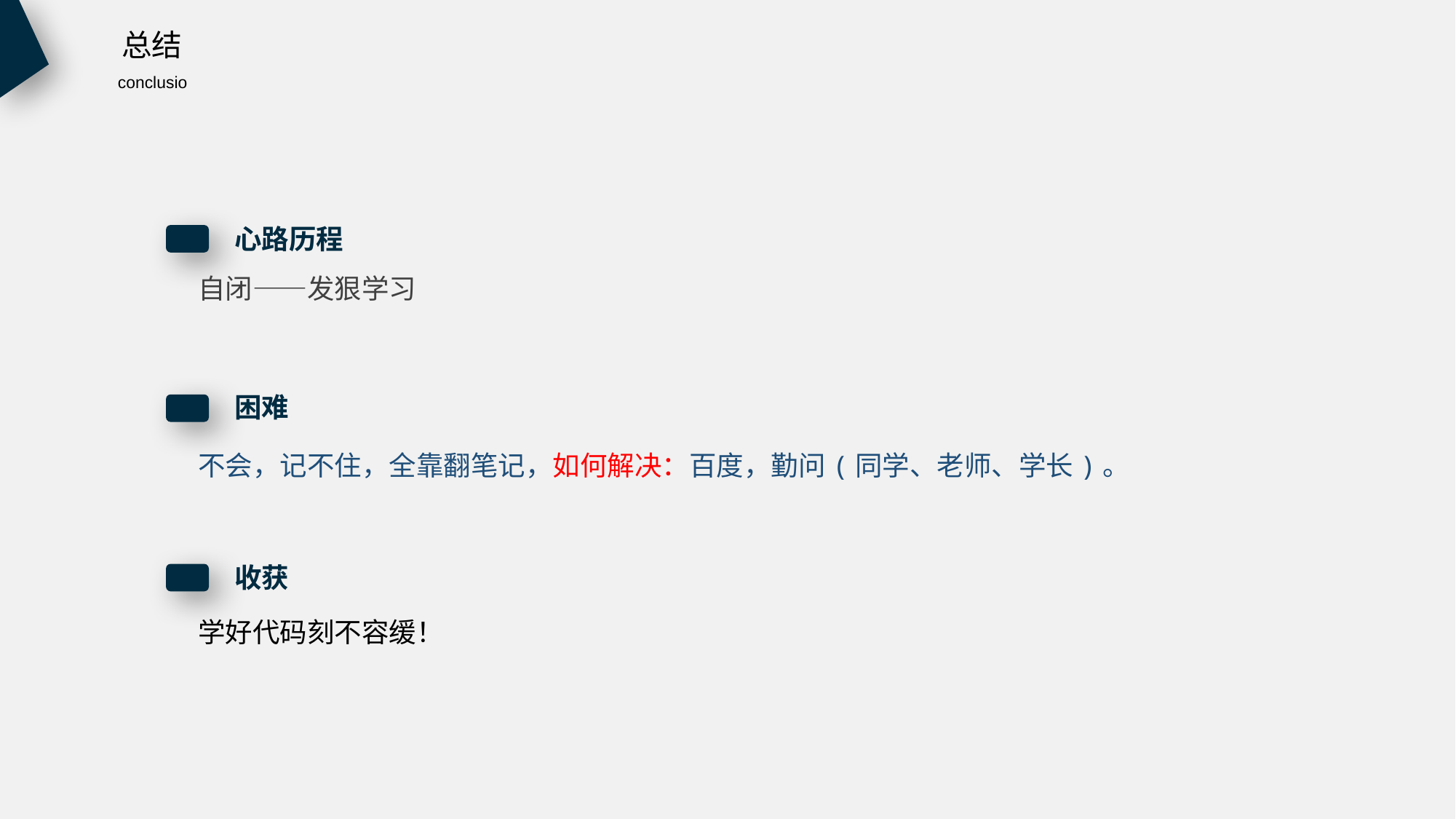

总结
conclusio
心路历程

自闭——发狠学习
困难

不会，记不住，全靠翻笔记，如何解决：百度，勤问(同学、老师、学长)。
收获

学好代码刻不容缓！